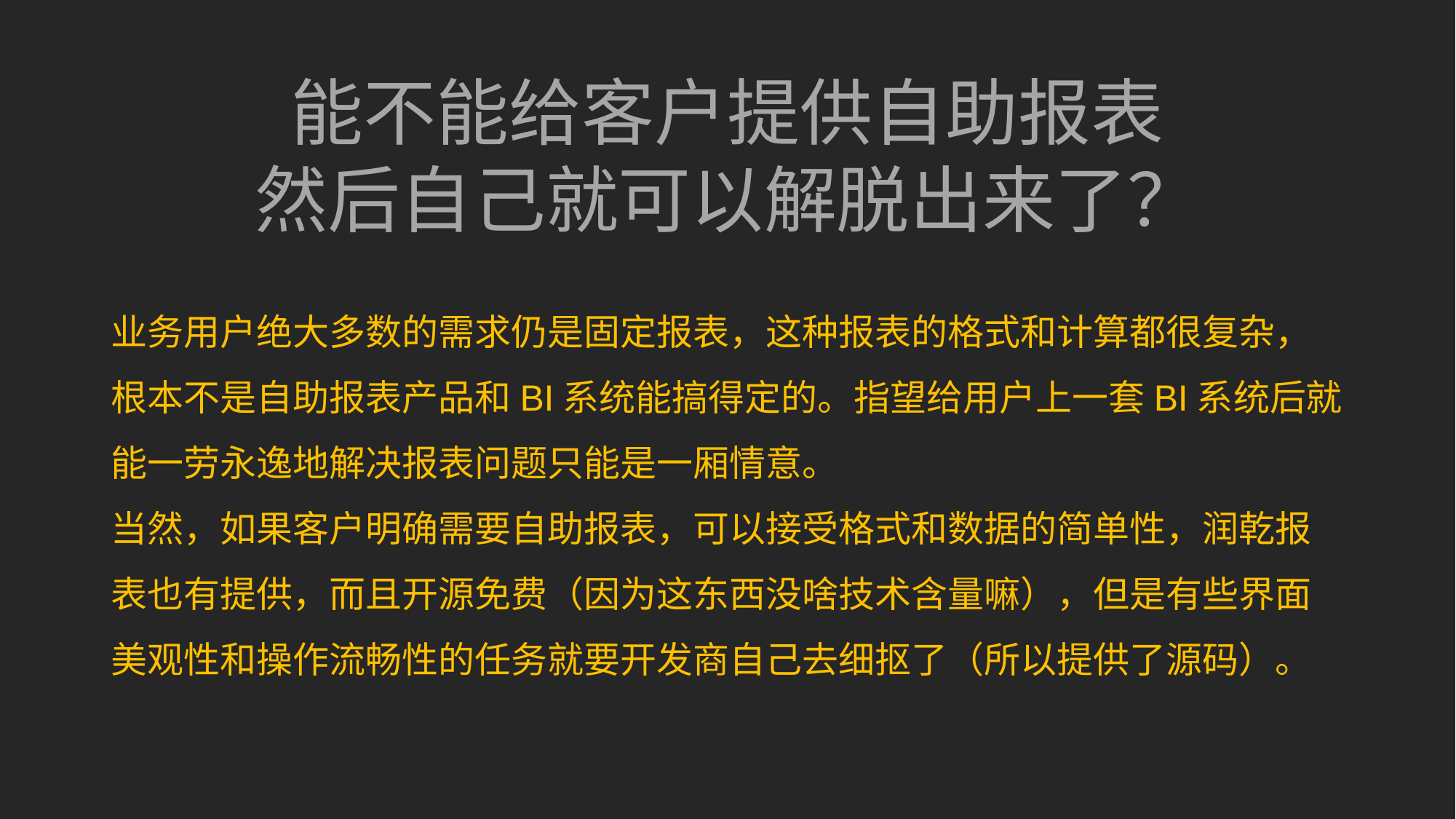

能不能给客户提供自助报表
然后自己就可以解脱出来了？
业务用户绝大多数的需求仍是固定报表，这种报表的格式和计算都很复杂，根本不是自助报表产品和BI系统能搞得定的。指望给用户上一套BI系统后就能一劳永逸地解决报表问题只能是一厢情意。
当然，如果客户明确需要自助报表，可以接受格式和数据的简单性，润乾报表也有提供，而且开源免费（因为这东西没啥技术含量嘛），但是有些界面美观性和操作流畅性的任务就要开发商自己去细抠了（所以提供了源码）。